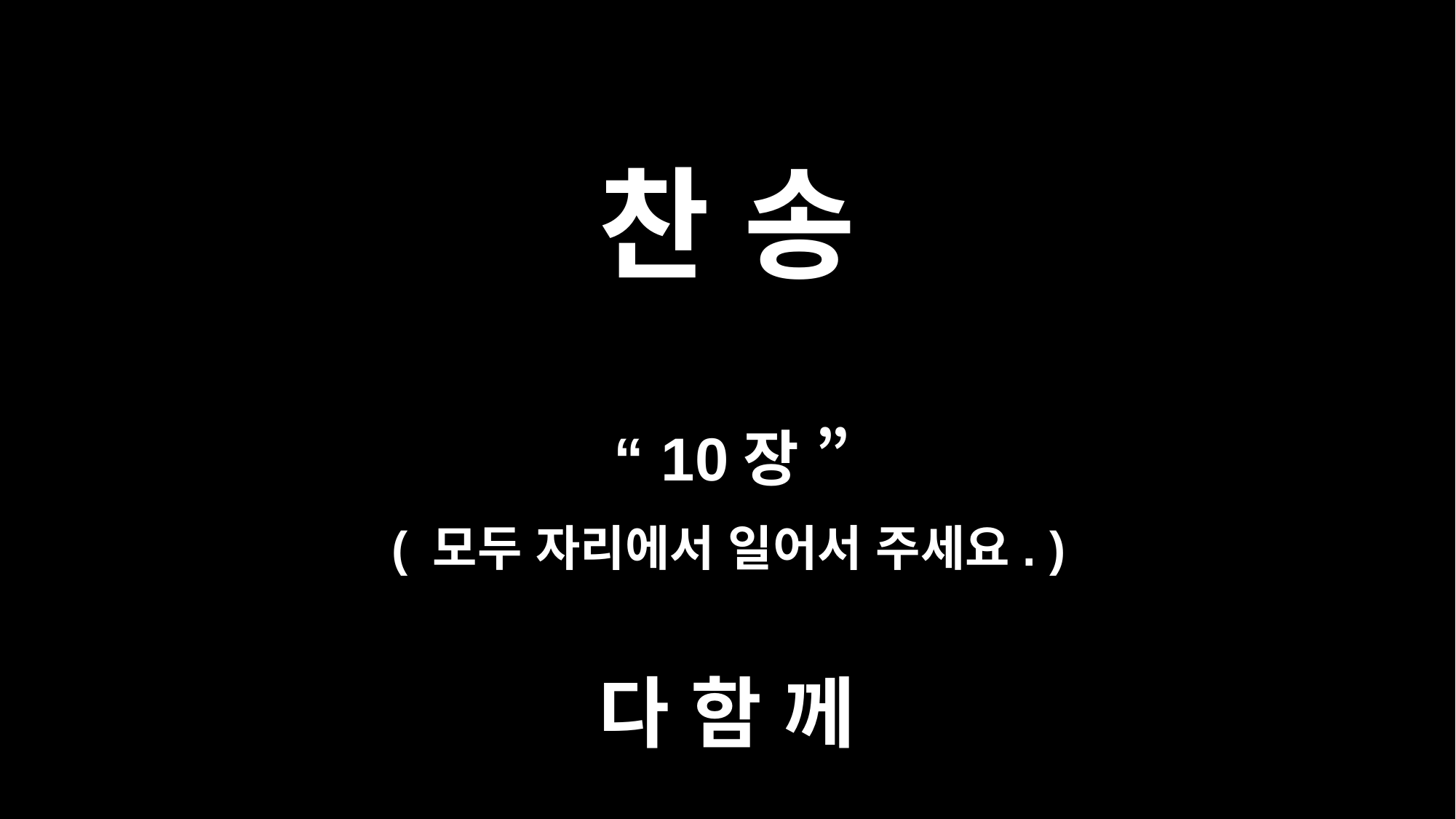

# 찬 송
“ 10장 ”
다 함 께